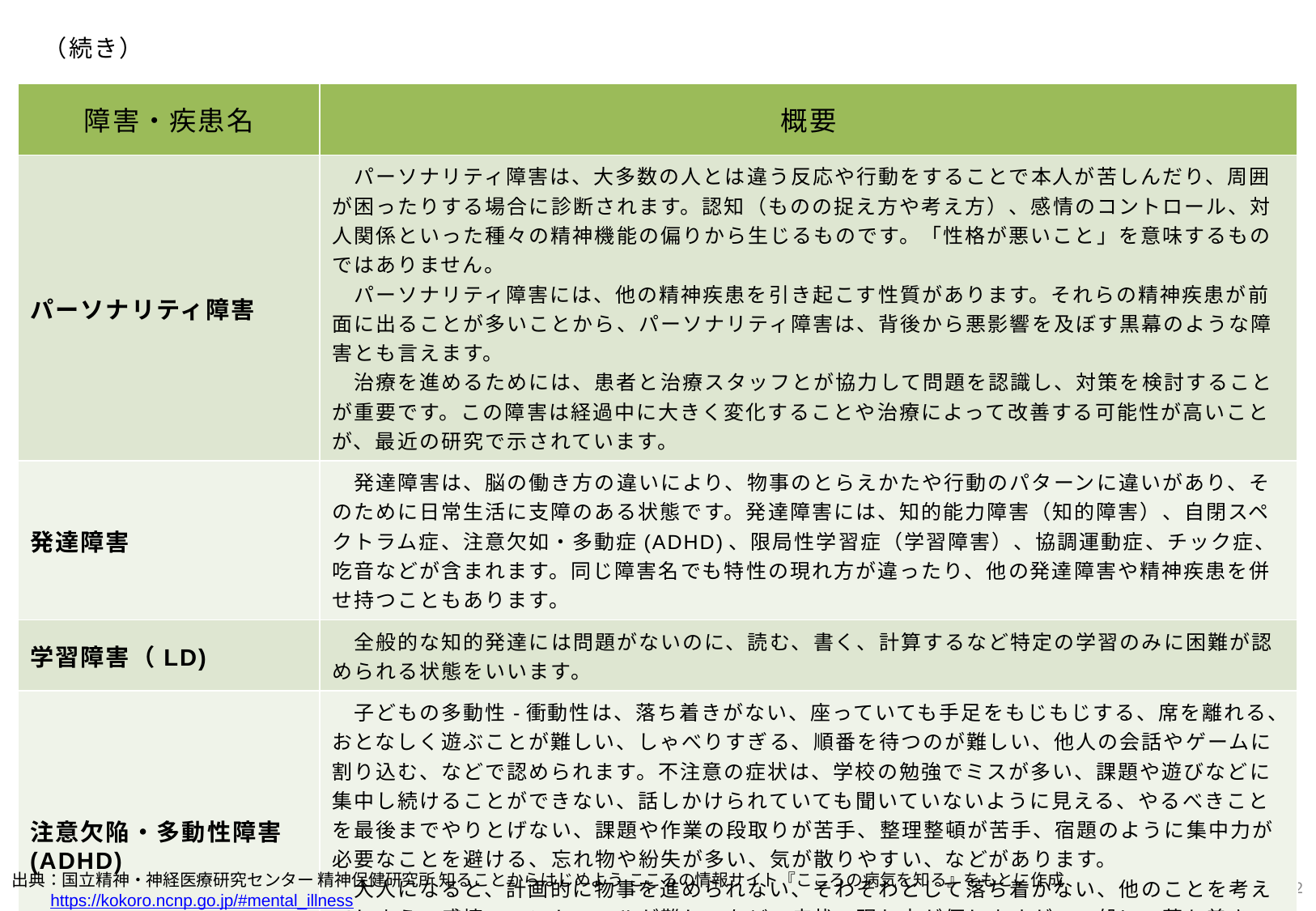

（続き）
| 障害・疾患名 | 概要 |
| --- | --- |
| パーソナリティ障害 | パーソナリティ障害は、大多数の人とは違う反応や行動をすることで本人が苦しんだり、周囲が困ったりする場合に診断されます。認知（ものの捉え方や考え方）、感情のコントロール、対人関係といった種々の精神機能の偏りから生じるものです。「性格が悪いこと」を意味するものではありません。 　パーソナリティ障害には、他の精神疾患を引き起こす性質があります。それらの精神疾患が前面に出ることが多いことから、パーソナリティ障害は、背後から悪影響を及ぼす黒幕のような障害とも言えます。 　治療を進めるためには、患者と治療スタッフとが協力して問題を認識し、対策を検討することが重要です。この障害は経過中に大きく変化することや治療によって改善する可能性が高いことが、最近の研究で示されています。 |
| 発達障害 | 発達障害は、脳の働き方の違いにより、物事のとらえかたや行動のパターンに違いがあり、そのために日常生活に支障のある状態です。発達障害には、知的能力障害（知的障害）、自閉スペクトラム症、注意欠如・多動症(ADHD)、限局性学習症（学習障害）、協調運動症、チック症、吃音などが含まれます。同じ障害名でも特性の現れ方が違ったり、他の発達障害や精神疾患を併せ持つこともあります。 |
| 学習障害（LD) | 全般的な知的発達には問題がないのに、読む、書く、計算するなど特定の学習のみに困難が認められる状態をいいます。 |
| 注意欠陥・多動性障害 (ADHD) | 子どもの多動性-衝動性は、落ち着きがない、座っていても手足をもじもじする、席を離れる、おとなしく遊ぶことが難しい、しゃべりすぎる、順番を待つのが難しい、他人の会話やゲームに割り込む、などで認められます。不注意の症状は、学校の勉強でミスが多い、課題や遊びなどに集中し続けることができない、話しかけられていても聞いていないように見える、やるべきことを最後までやりとげない、課題や作業の段取りが苦手、整理整頓が苦手、宿題のように集中力が必要なことを避ける、忘れ物や紛失が多い、気が散りやすい、などがあります。 　大人になると、計画的に物事を進められない、そわそわとして落ち着かない、他のことを考えてしまう、感情のコントロールが難しいなど、症状の現れ方が偏しますが、一般に、落ち着きのなさなどの多動性-衝動性は軽減することが多いとされています。また、不安や気分の落ち込みや気分の波などの精神的な不調を伴うこともあります。 |
12
出典：国立精神・神経医療研究センター 精神保健研究所 知ることからはじめよう こころの情報サイト『こころの病気を知る』をもとに作成
         https://kokoro.ncnp.go.jp/#mental_illness